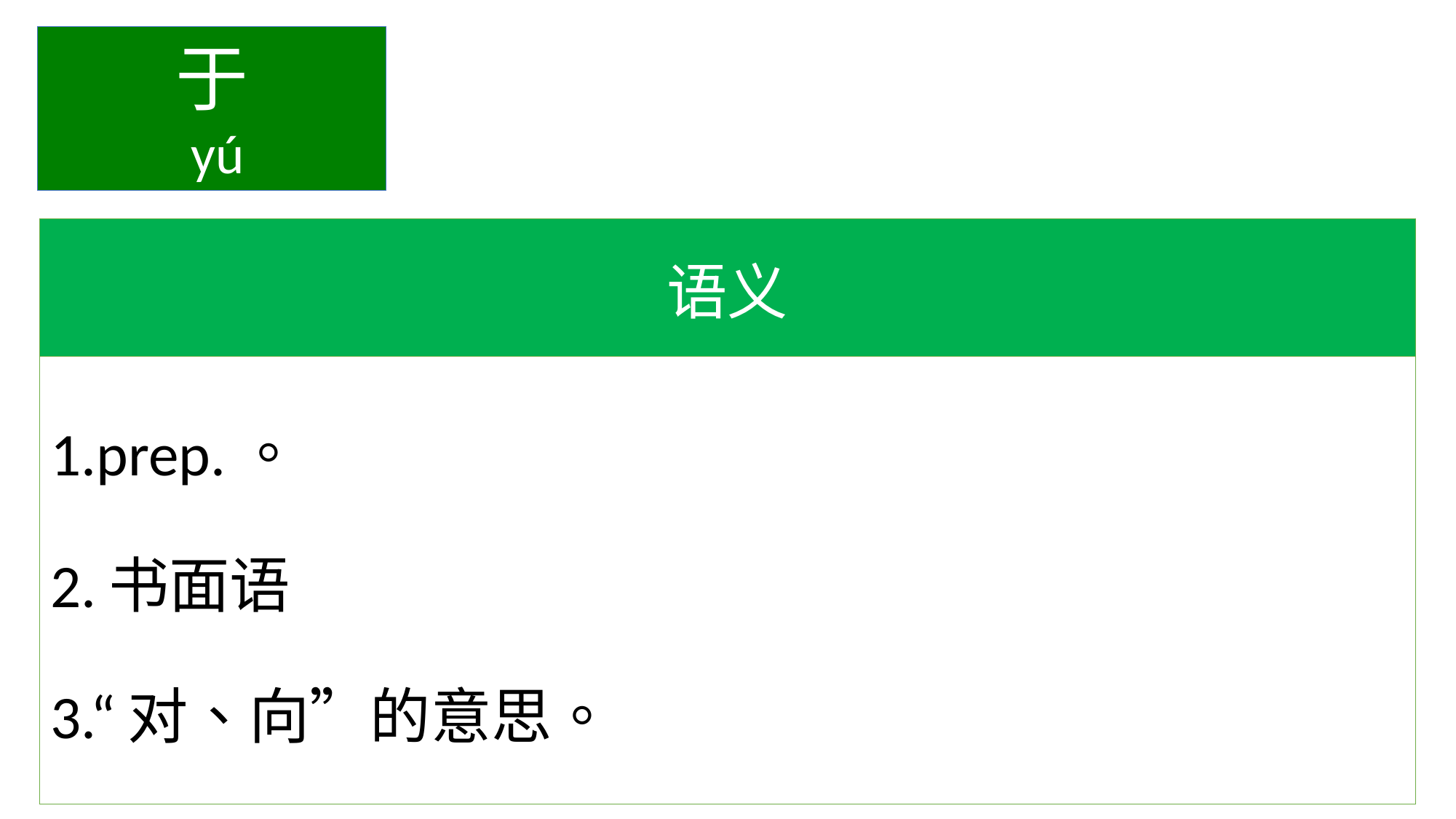

于
 yú
| 语义 |
| --- |
| 1.prep.。 2.书面语 3.“对、向”的意思。 4. V.+ 于 + N.。 |